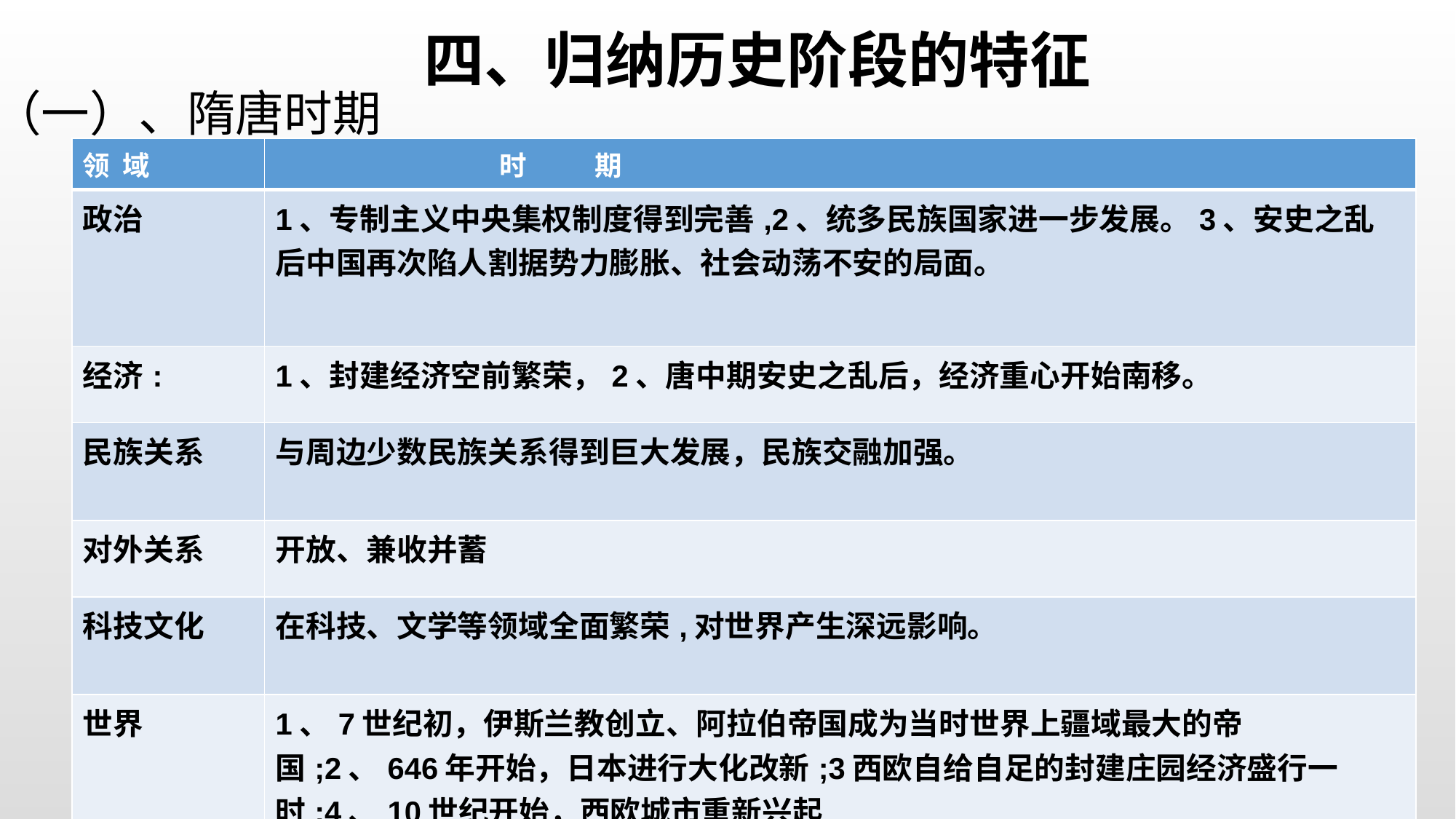

四、归纳历史阶段的特征
（一）、隋唐时期
| 领 域 | 时 期 |
| --- | --- |
| 政治 | 1、专制主义中央集权制度得到完善,2、统多民族国家进一步发展。3、安史之乱后中国再次陷人割据势力膨胀、社会动荡不安的局面。 |
| 经济: | 1、封建经济空前繁荣，2、唐中期安史之乱后，经济重心开始南移。 |
| 民族关系 | 与周边少数民族关系得到巨大发展，民族交融加强。 |
| 对外关系 | 开放、兼收并蓄 |
| 科技文化 | 在科技、文学等领域全面繁荣,对世界产生深远影响。 |
| 世界 | 1、7世纪初，伊斯兰教创立、阿拉伯帝国成为当时世界上疆域最大的帝国;2、646年开始，日本进行大化改新;3西欧自给自足的封建庄园经济盛行一时;4、10世纪开始，西欧城市重新兴起 |